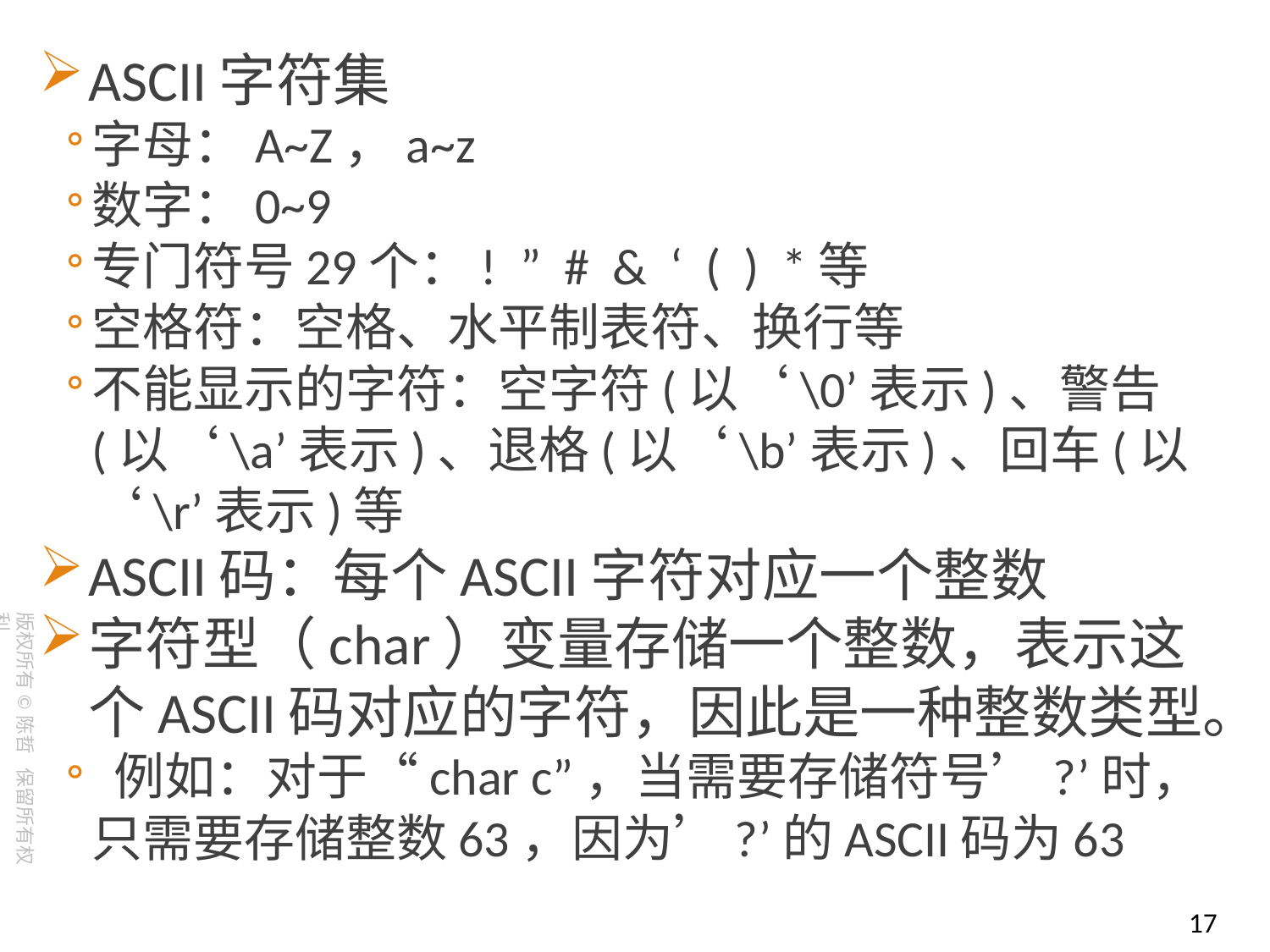

ASCII字符集
字母：A~Z，a~z
数字：0~9
专门符号29个：!  ”  #  &  ‘  (  )  *等
空格符：空格、水平制表符、换行等
不能显示的字符：空字符(以‘\0’表示)、警告(以‘\a’表示)、退格(以‘\b’表示)、回车(以‘\r’表示)等
ASCII码：每个ASCII字符对应一个整数
字符型（char）变量存储一个整数，表示这个ASCII码对应的字符，因此是一种整数类型。
 例如：对于“char c”，当需要存储符号’?’时，只需要存储整数63，因为’?’的ASCII码为63
17